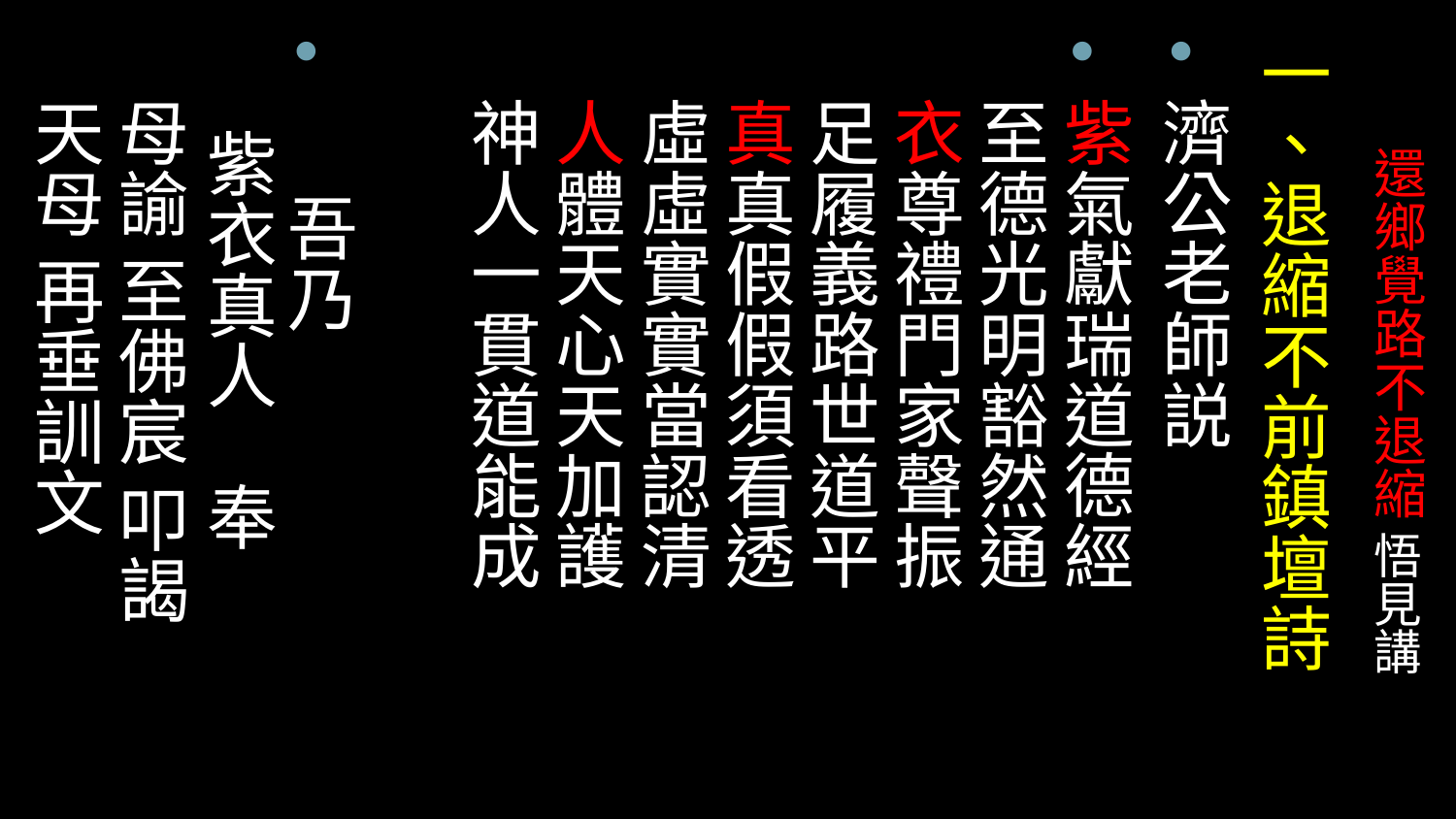

一、退縮不前鎮壇詩
濟公老師説
紫氣獻瑞道德經            至德光明豁然通
衣尊禮門家聲振　        足履義路世道平
真真假假須看透　        虛虛實實當認清
人體天心天加護　        神人一貫道能成
     吾乃
  紫衣真人　奉
母諭 至佛宸 叩謁
天母 再垂訓文
# 還鄉覺路不退縮 悟見講